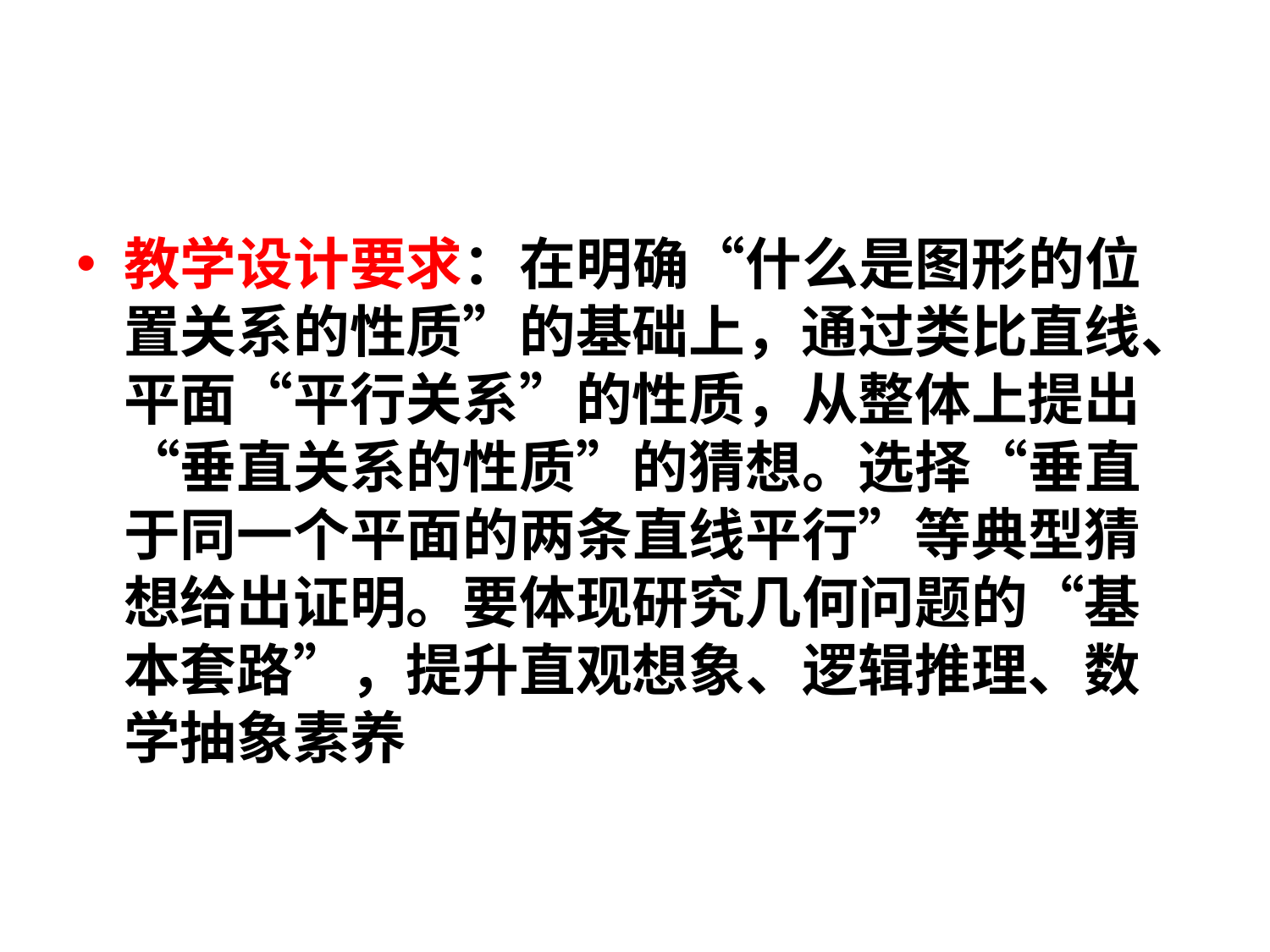

#
教学设计要求：在明确“什么是图形的位置关系的性质”的基础上，通过类比直线、平面“平行关系”的性质，从整体上提出“垂直关系的性质”的猜想。选择“垂直于同一个平面的两条直线平行”等典型猜想给出证明。要体现研究几何问题的“基本套路”，提升直观想象、逻辑推理、数学抽象素养